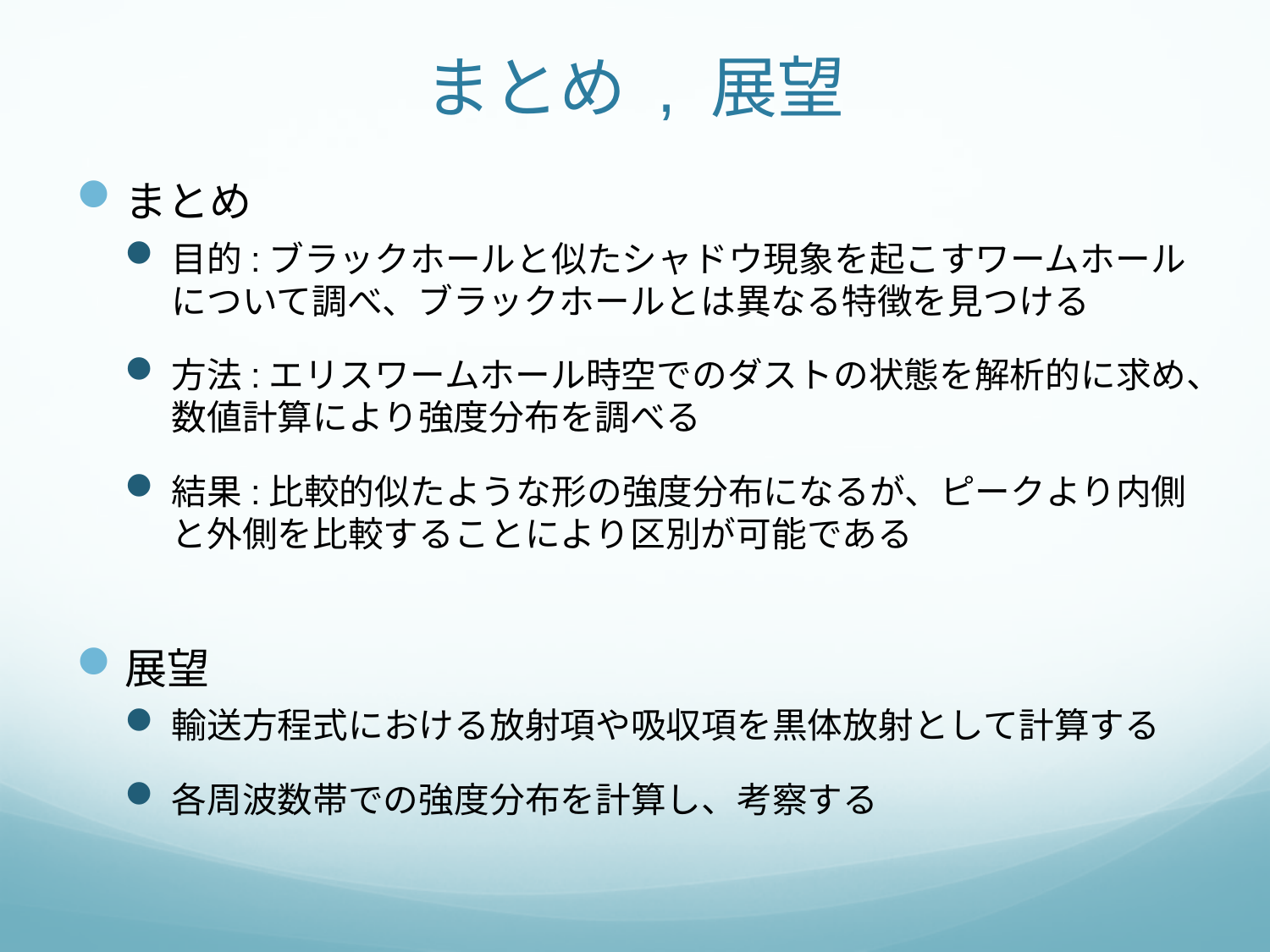

# まとめ , 展望
まとめ
目的:ブラックホールと似たシャドウ現象を起こすワームホールについて調べ、ブラックホールとは異なる特徴を見つける
方法:エリスワームホール時空でのダストの状態を解析的に求め、数値計算により強度分布を調べる
結果:比較的似たような形の強度分布になるが、ピークより内側と外側を比較することにより区別が可能である
展望
輸送方程式における放射項や吸収項を黒体放射として計算する
各周波数帯での強度分布を計算し、考察する